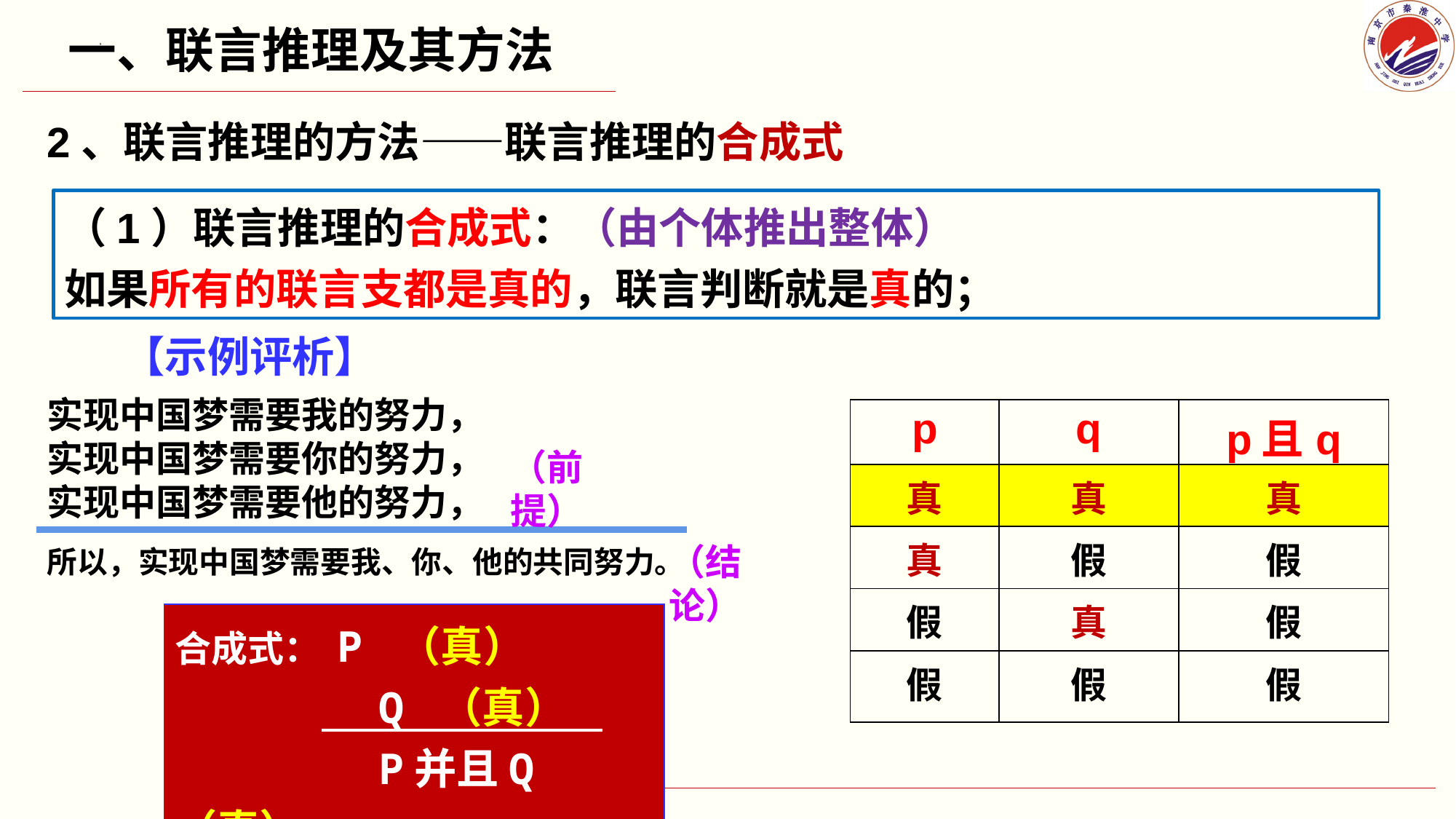

一、联言推理及其方法
2、联言推理的方法——联言推理的合成式
（1）联言推理的合成式：（由个体推出整体）
如果所有的联言支都是真的，联言判断就是真的；
【示例评析】
实现中国梦需要我的努力，
实现中国梦需要你的努力，
实现中国梦需要他的努力，
（前提）
（结论）
所以，实现中国梦需要我、你、他的共同努力。
| p | q | p且q |
| --- | --- | --- |
| 真 | 真 | 真 |
| 真 | 假 | 假 |
| 假 | 真 | 假 |
| 假 | 假 | 假 |
合成式： P （真）
        Q （真）
        P并且Q （真）